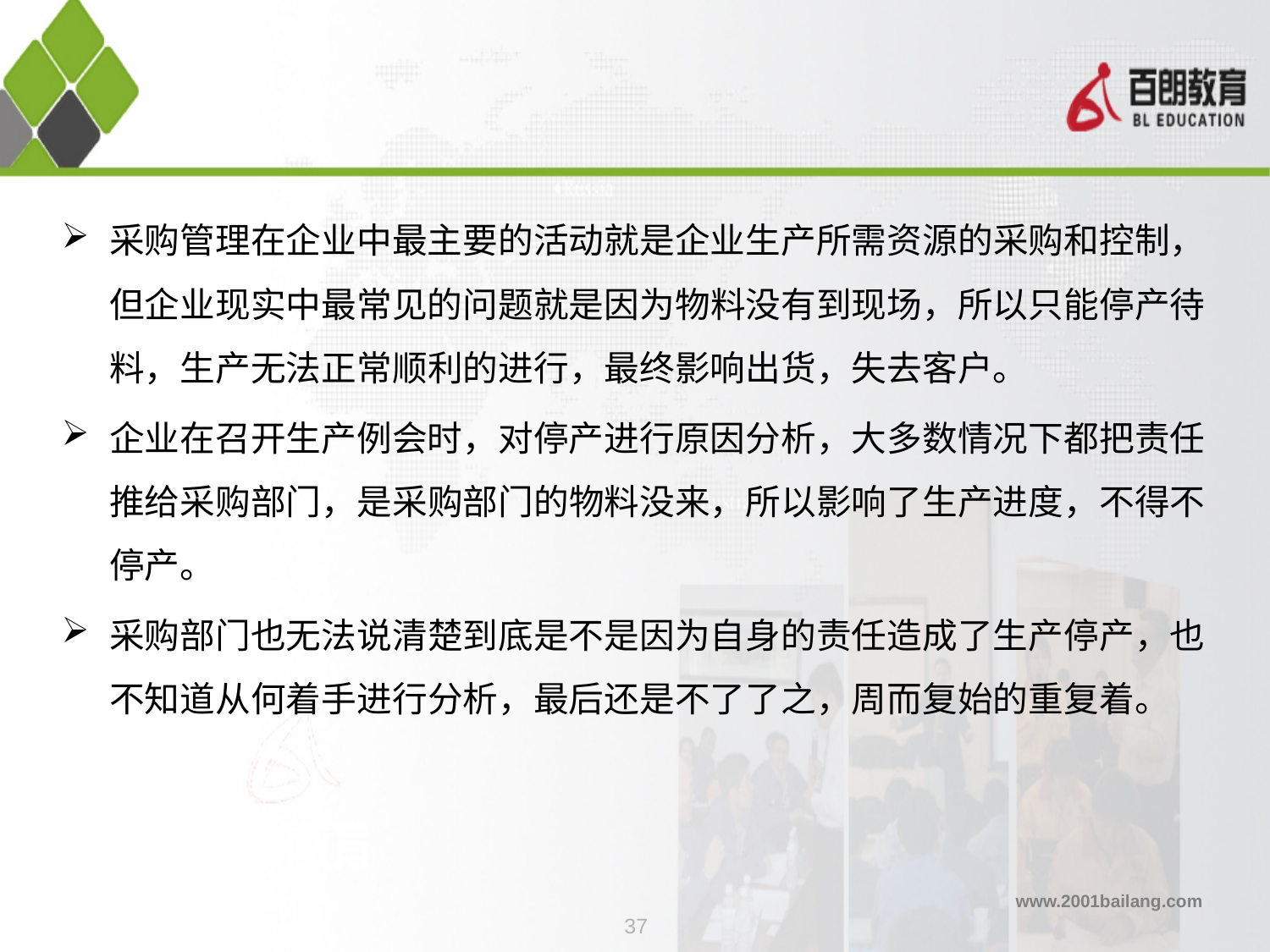

采购管理在企业中最主要的活动就是企业生产所需资源的采购和控制，但企业现实中最常见的问题就是因为物料没有到现场，所以只能停产待料，生产无法正常顺利的进行，最终影响出货，失去客户。
企业在召开生产例会时，对停产进行原因分析，大多数情况下都把责任推给采购部门，是采购部门的物料没来，所以影响了生产进度，不得不停产。
采购部门也无法说清楚到底是不是因为自身的责任造成了生产停产，也不知道从何着手进行分析，最后还是不了了之，周而复始的重复着。
37